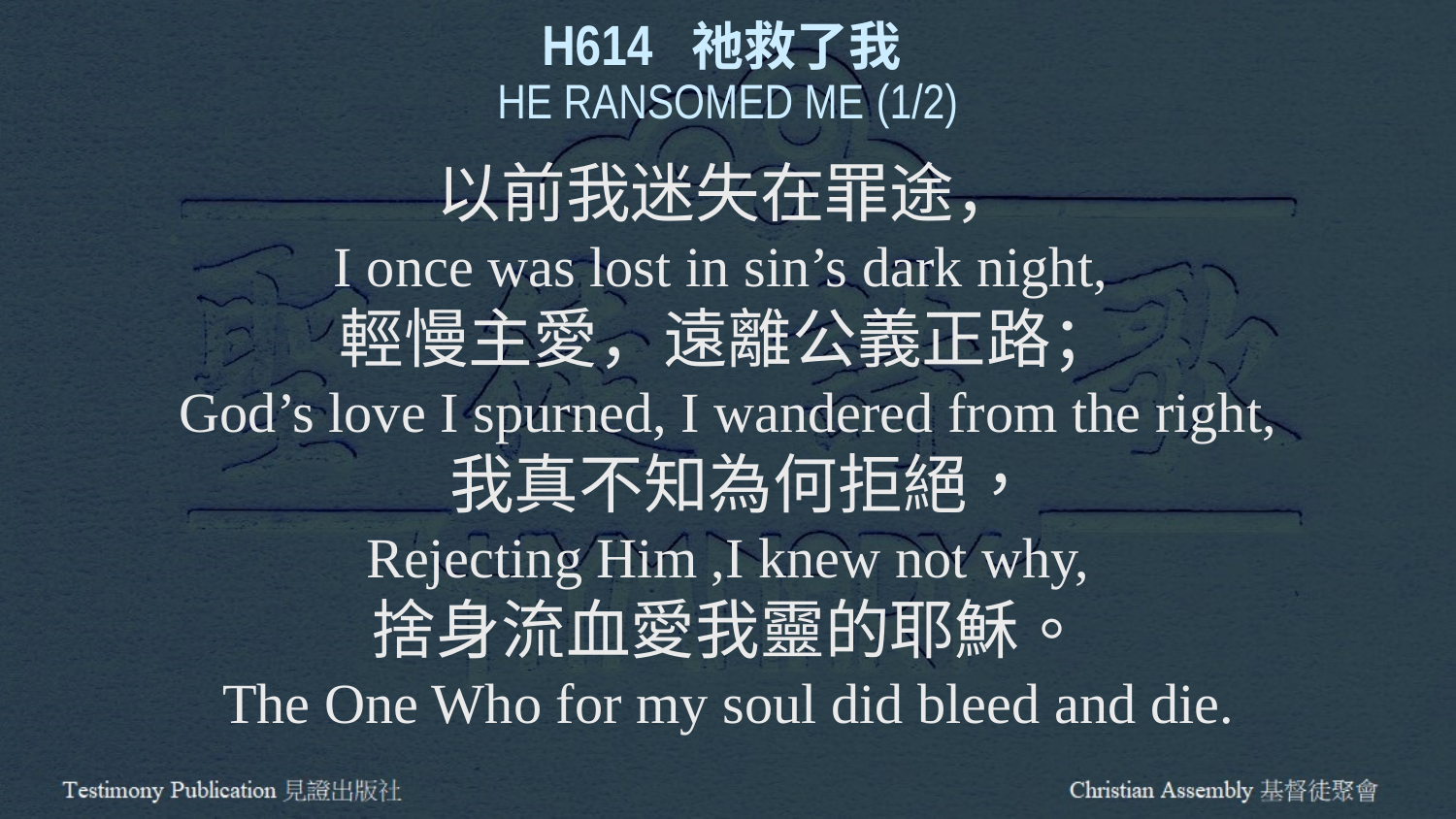

H614  祂救了我
HE RANSOMED ME (1/2)
以前我迷失在罪途，
I once was lost in sin’s dark night,
輕慢主愛，遠離公義正路；
God’s love I spurned, I wandered from the right,
 我真不知為何拒絕，
Rejecting Him ,I knew not why,
捨身流血愛我靈的耶穌。
The One Who for my soul did bleed and die.